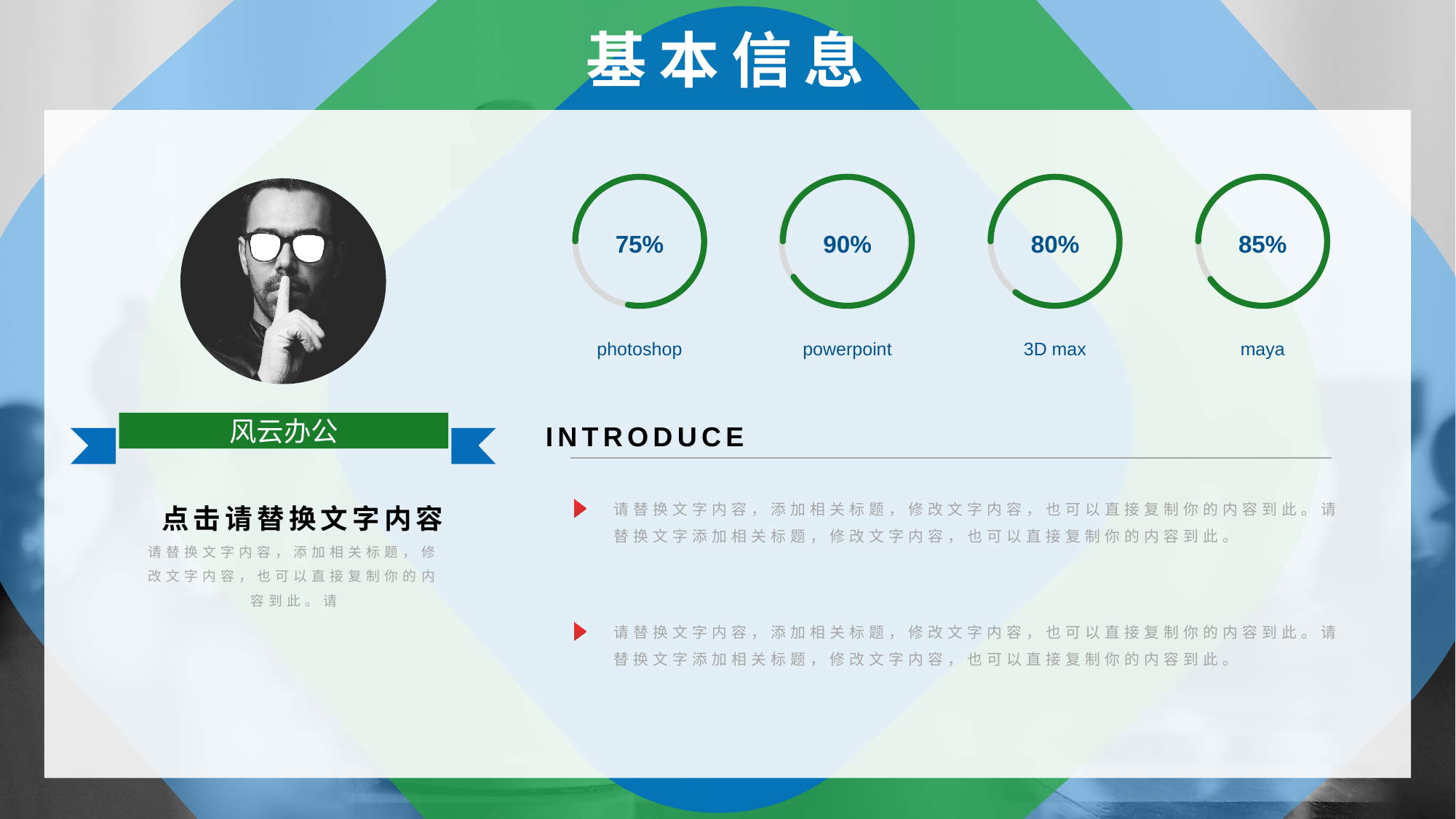

基本信息

75%
photoshop

80%
3D max

85%
maya

90%
powerpoint

风云办公

INTRODUCE
请替换文字内容，添加相关标题，修改文字内容，也可以直接复制你的内容到此。请替换文字添加相关标题，修改文字内容，也可以直接复制你的内容到此。

点击请替换文字内容
请替换文字内容，添加相关标题，修改文字内容，也可以直接复制你的内容到此。请
请替换文字内容，添加相关标题，修改文字内容，也可以直接复制你的内容到此。请替换文字添加相关标题，修改文字内容，也可以直接复制你的内容到此。